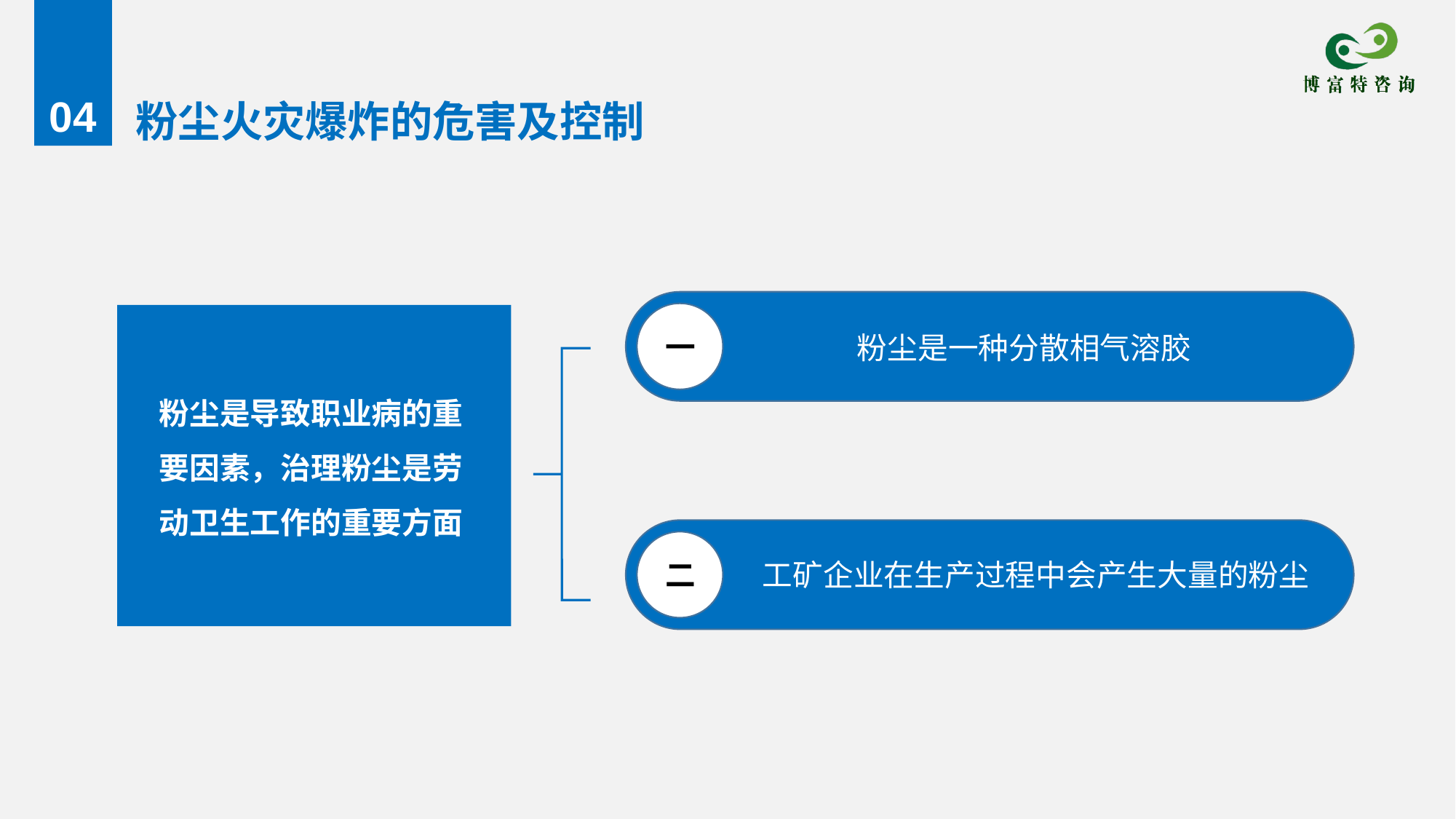

04
# 粉尘火灾爆炸的危害及控制

一
粉尘是一种分散相气溶胶

粉尘是导致职业病的重要因素，治理粉尘是劳动卫生工作的重要方面

二
工矿企业在生产过程中会产生大量的粉尘